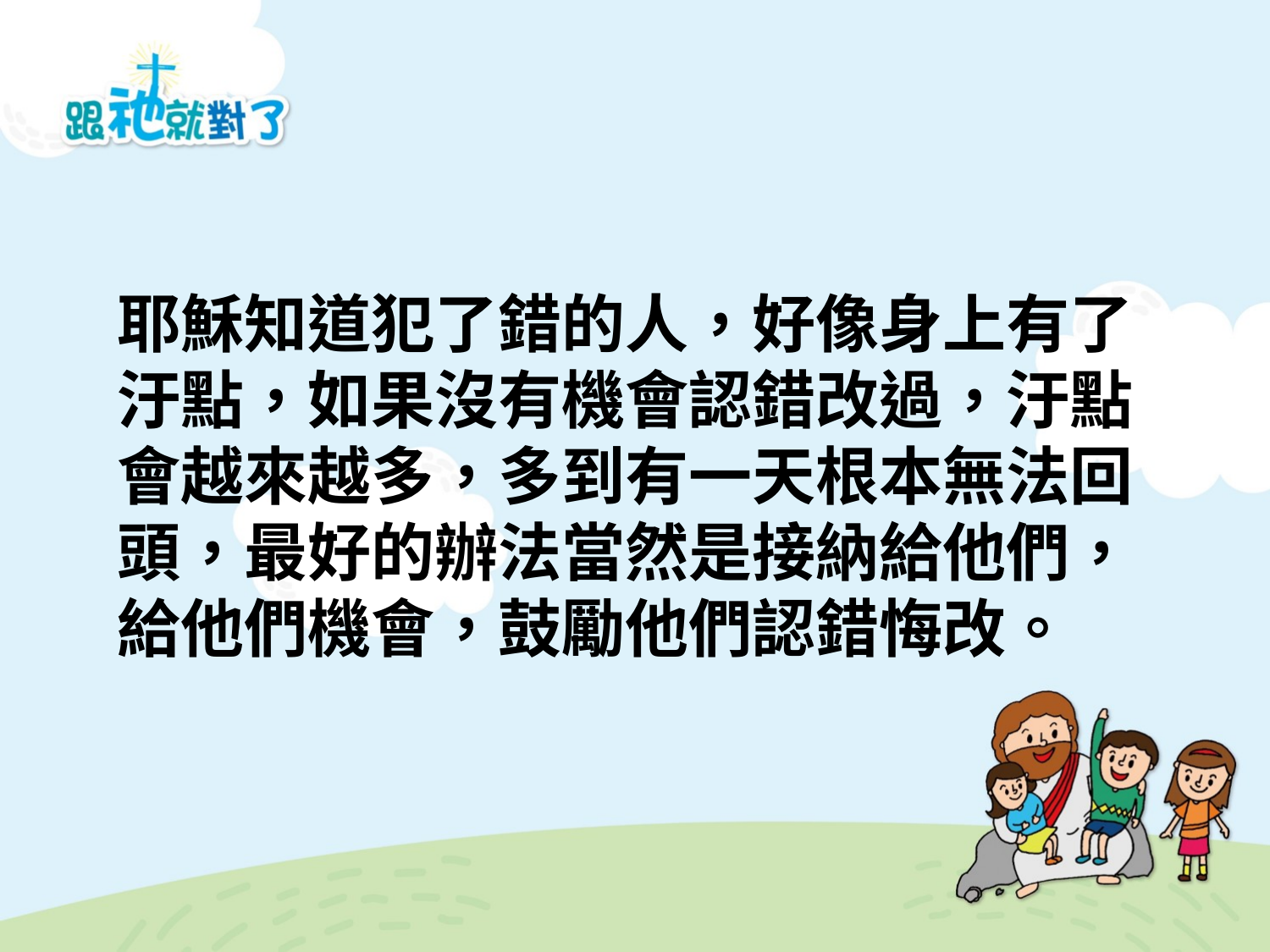

耶穌知道犯了錯的人，好像身上有了汙點，如果沒有機會認錯改過，汙點會越來越多，多到有一天根本無法回頭，最好的辦法當然是接納給他們，給他們機會，鼓勵他們認錯悔改。